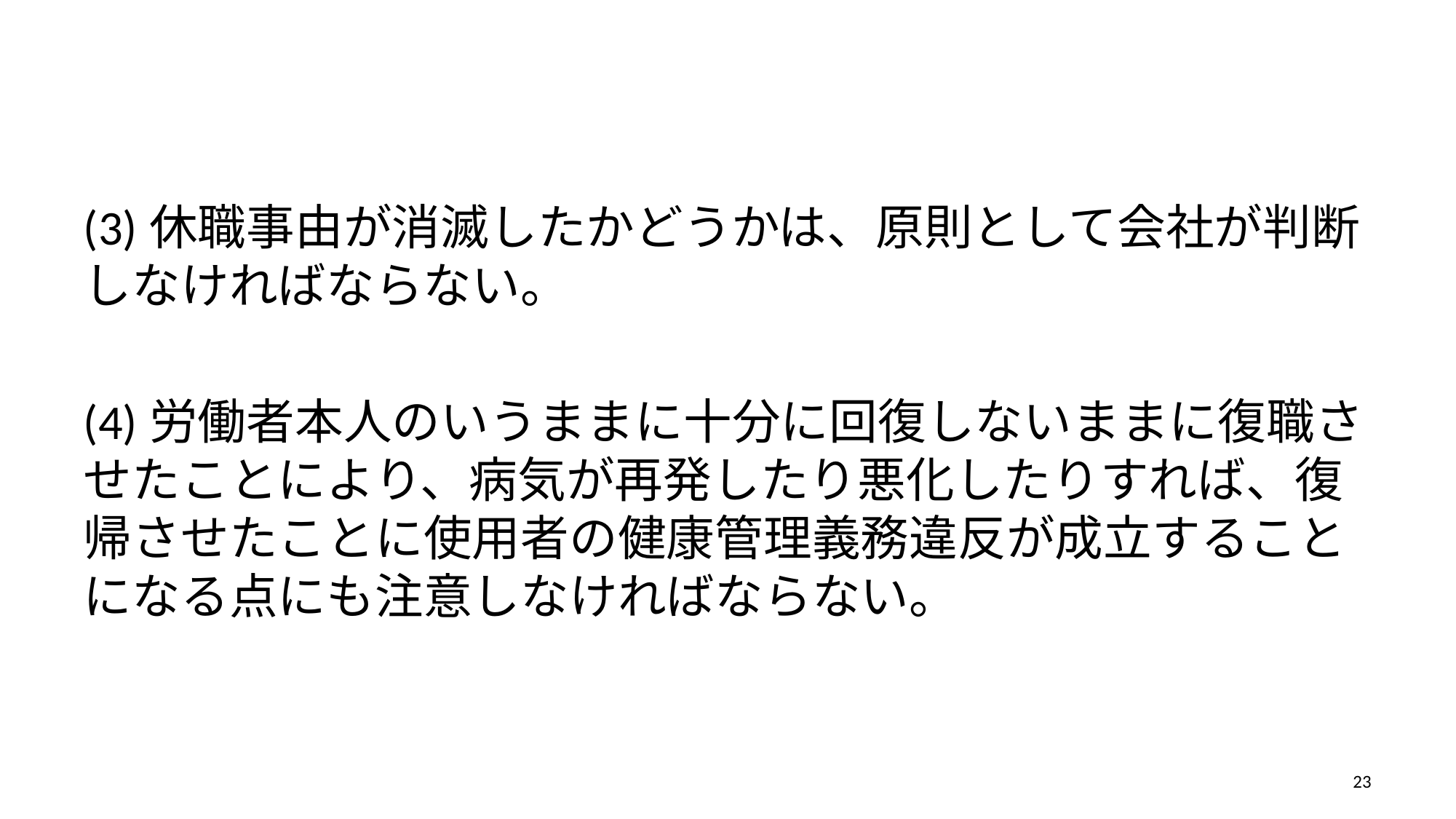

#
(3)休職事由が消滅したかどうかは、原則として会社が判断しなければならない。

(4)労働者本人のいうままに十分に回復しないままに復職させたことにより、病気が再発したり悪化したりすれば、復帰させたことに使用者の健康管理義務違反が成立することになる点にも注意しなければならない。
23